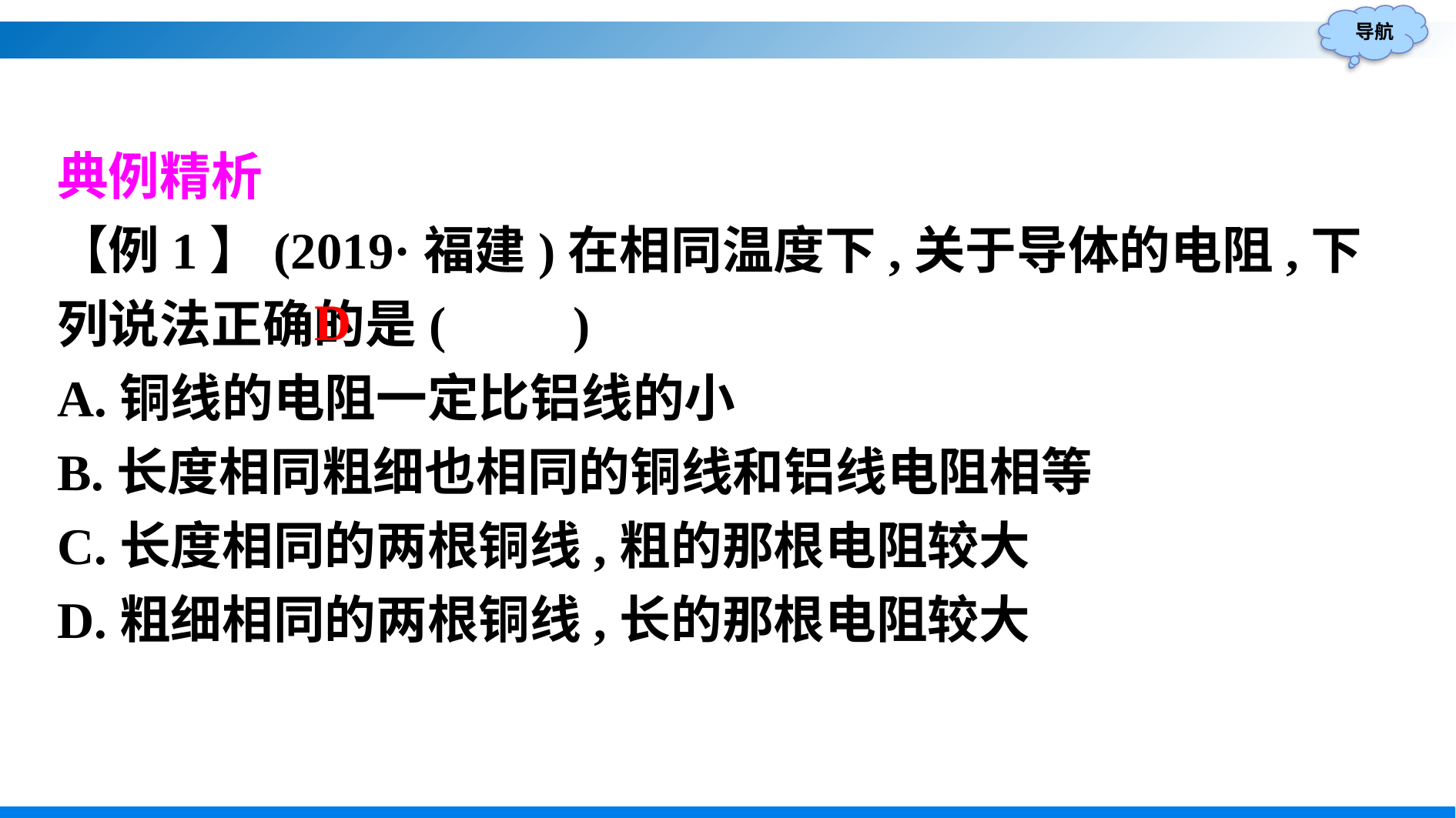

典例精析
【例1】(2019·福建)在相同温度下,关于导体的电阻,下列说法正确的是(　　)
A.铜线的电阻一定比铝线的小
B.长度相同粗细也相同的铜线和铝线电阻相等
C.长度相同的两根铜线,粗的那根电阻较大
D.粗细相同的两根铜线,长的那根电阻较大
D